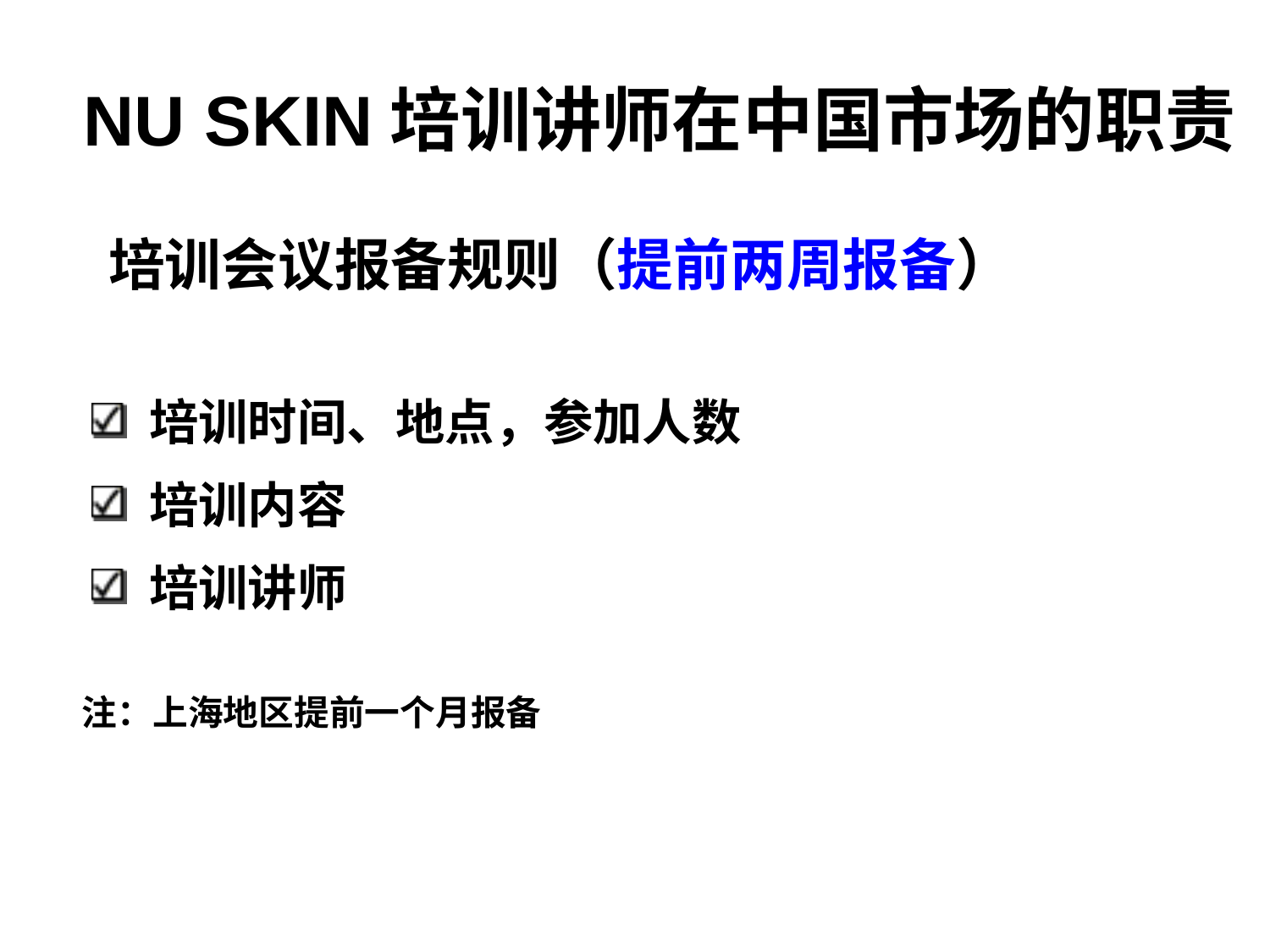

NU SKIN培训讲师在中国市场的职责
# 培训会议报备规则（提前两周报备）
 培训时间、地点，参加人数
 培训内容
 培训讲师
注：上海地区提前一个月报备